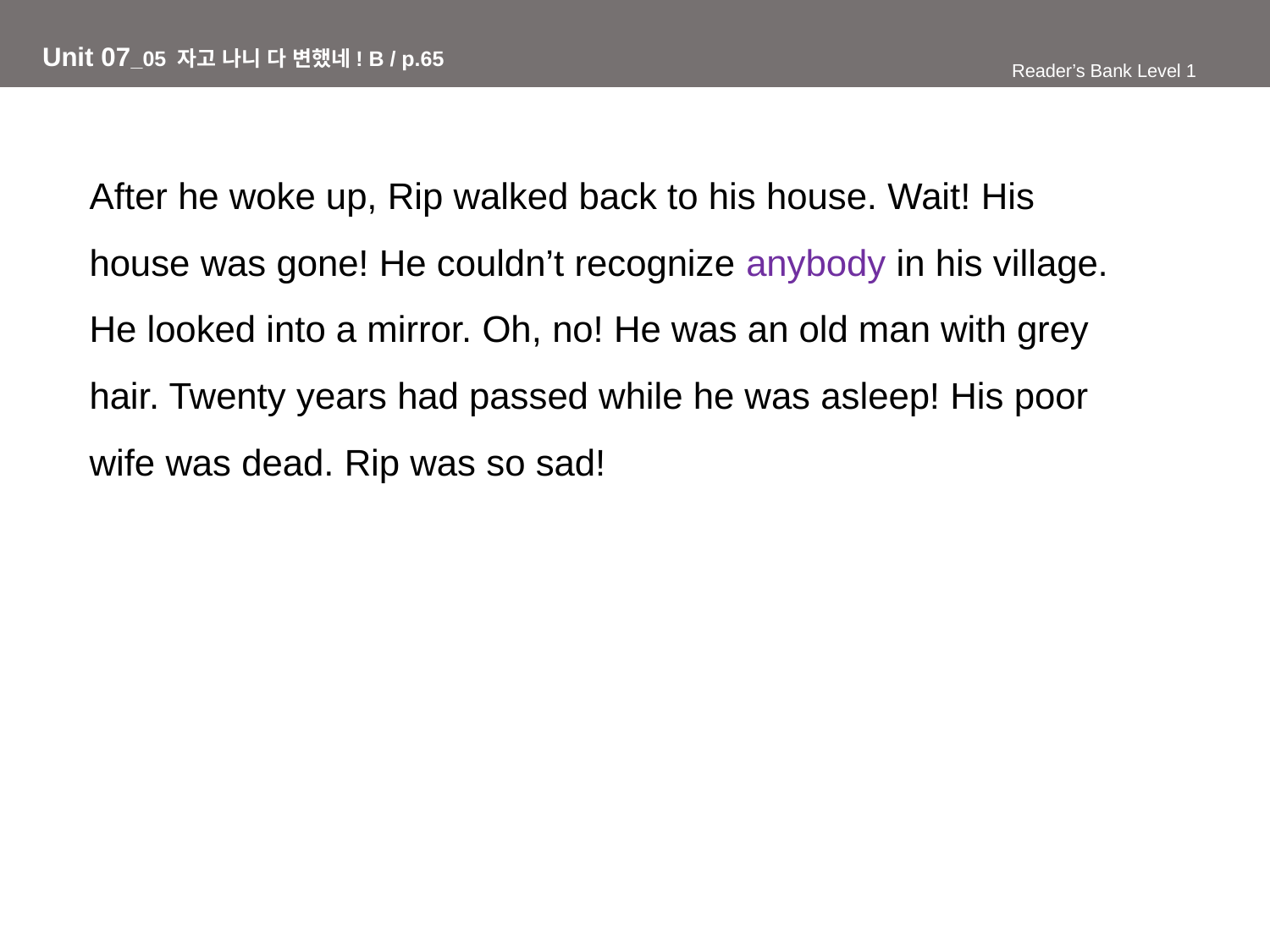

# Unit 07_05 자고 나니 다 변했네! B / p.65
Reader’s Bank Level 1

After he woke up, Rip walked back to his house. Wait! His
house was gone! He couldn’t recognize anybody in his village.
He looked into a mirror. Oh, no! He was an old man with grey
hair. Twenty years had passed while he was asleep! His poor
wife was dead. Rip was so sad!